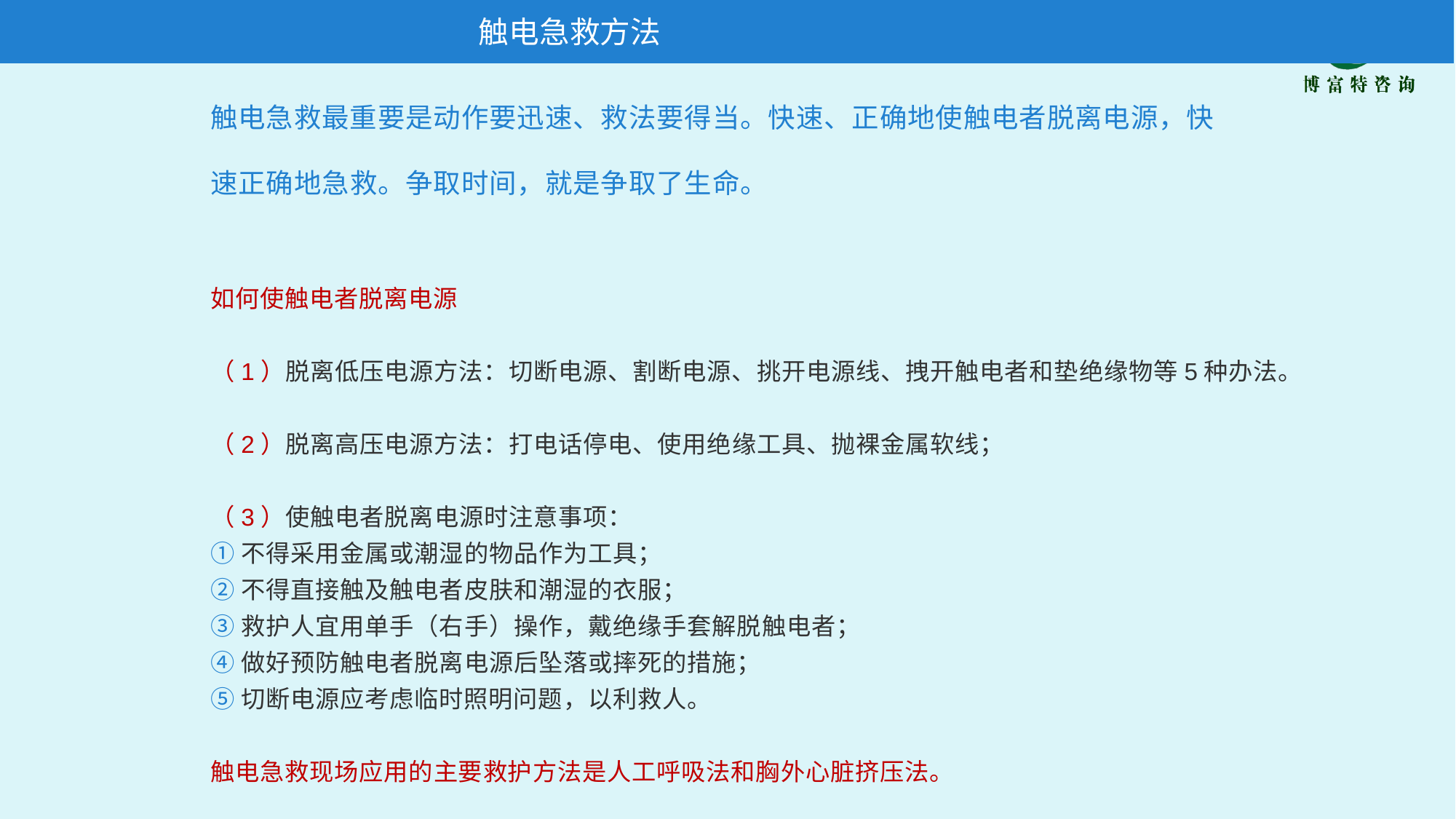

触电急救方法
触电急救最重要是动作要迅速、救法要得当。快速、正确地使触电者脱离电源，快

速正确地急救。争取时间，就是争取了生命。
如何使触电者脱离电源

（1）脱离低压电源方法：切断电源、割断电源、挑开电源线、拽开触电者和垫绝缘物等5种办法。

（2）脱离高压电源方法：打电话停电、使用绝缘工具、抛裸金属软线；

（3）使触电者脱离电源时注意事项：
①不得采用金属或潮湿的物品作为工具；
②不得直接触及触电者皮肤和潮湿的衣服；
③救护人宜用单手（右手）操作，戴绝缘手套解脱触电者；
④做好预防触电者脱离电源后坠落或摔死的措施；
⑤切断电源应考虑临时照明问题，以利救人。

触电急救现场应用的主要救护方法是人工呼吸法和胸外心脏挤压法。